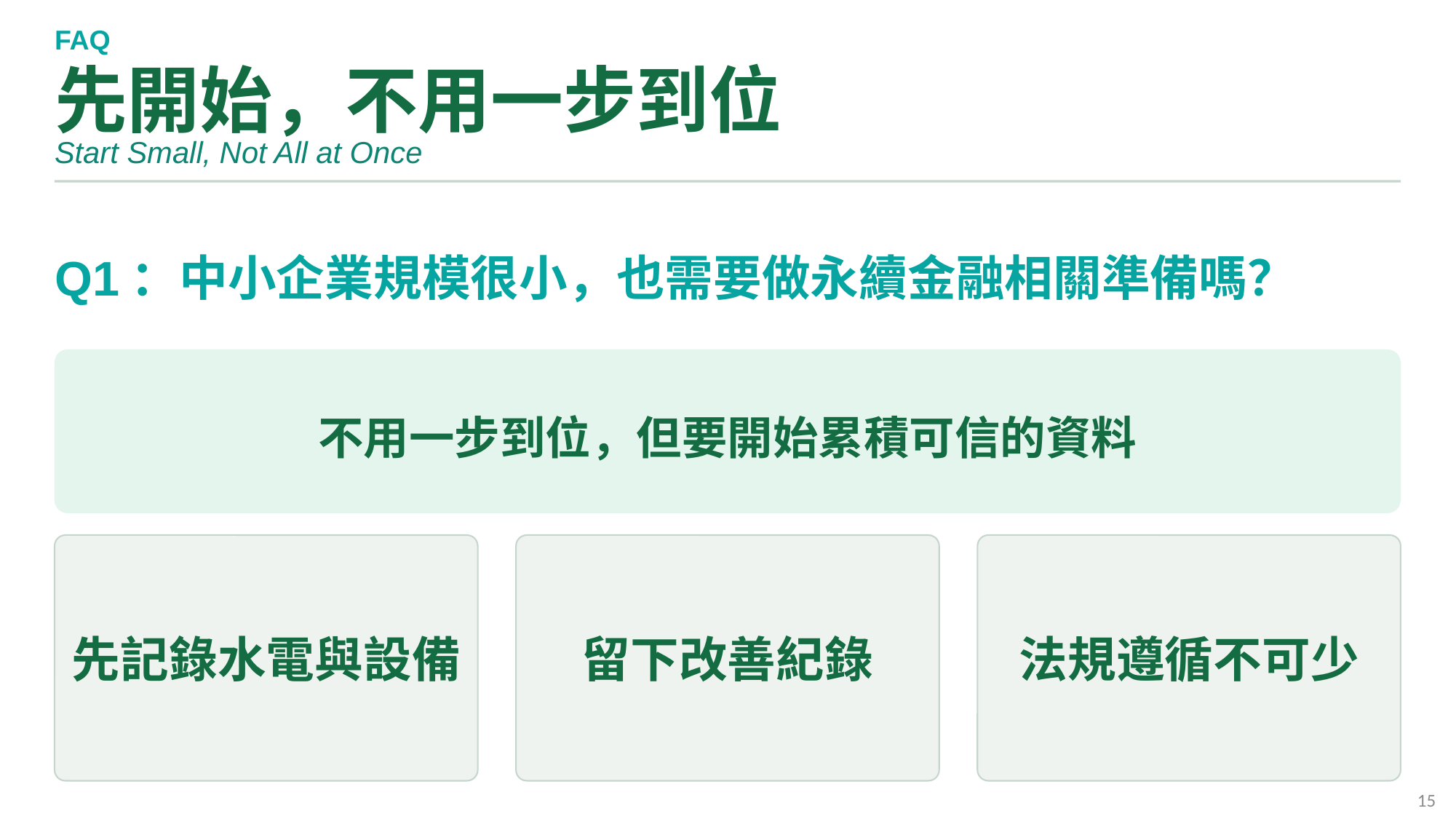

FAQ
先開始，不用一步到位
Start Small, Not All at Once

Q1：中小企業規模很小，也需要做永續金融相關準備嗎？

不用一步到位，但要開始累積可信的資料

先記錄水電與設備

留下改善紀錄

法規遵循不可少
15